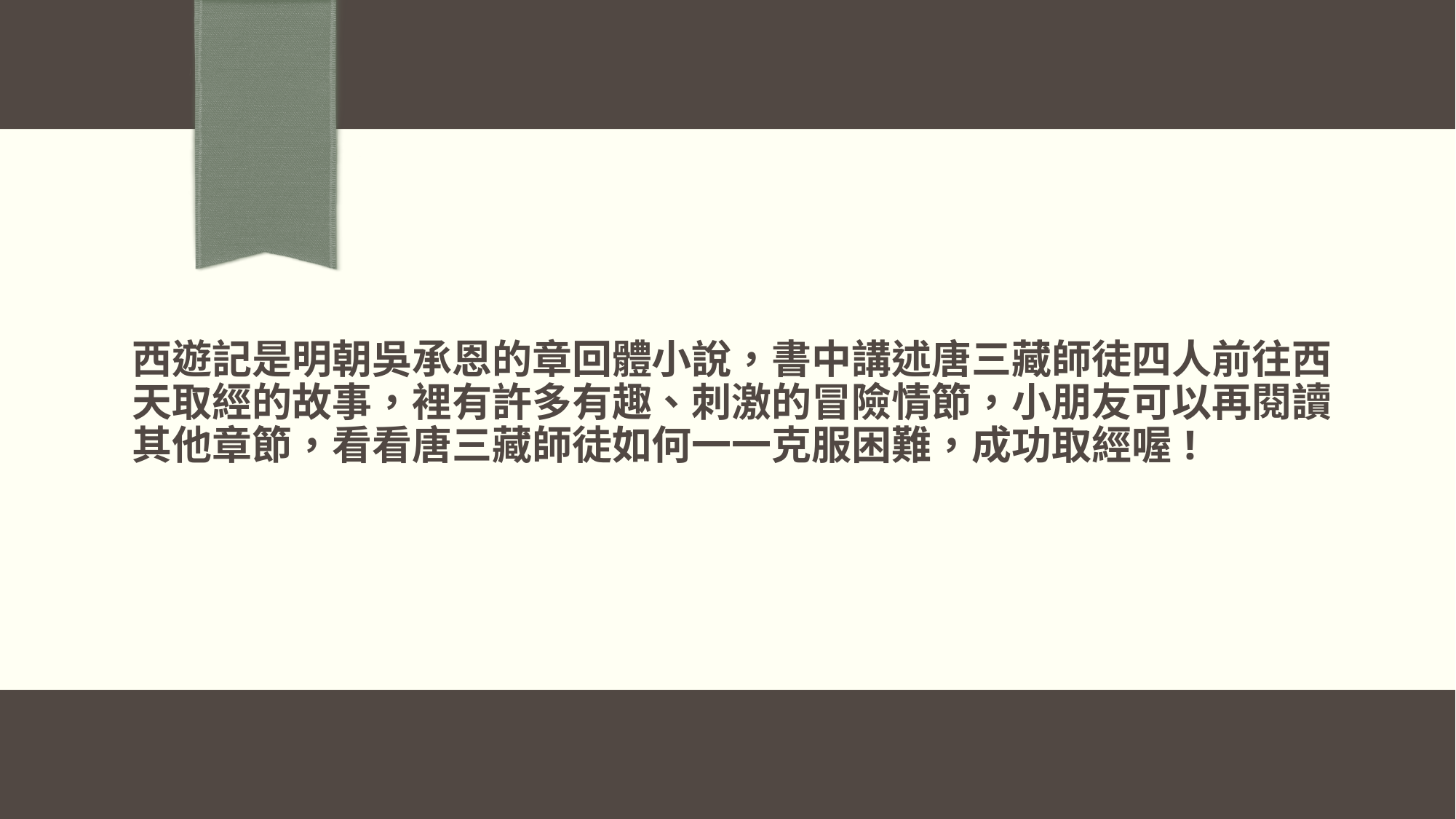

# 西遊記是明朝吳承恩的章回體小說，書中講述唐三藏師徒四人前往西天取經的故事，裡有許多有趣、刺激的冒險情節，小朋友可以再閱讀其他章節，看看唐三藏師徒如何一一克服困難，成功取經喔!